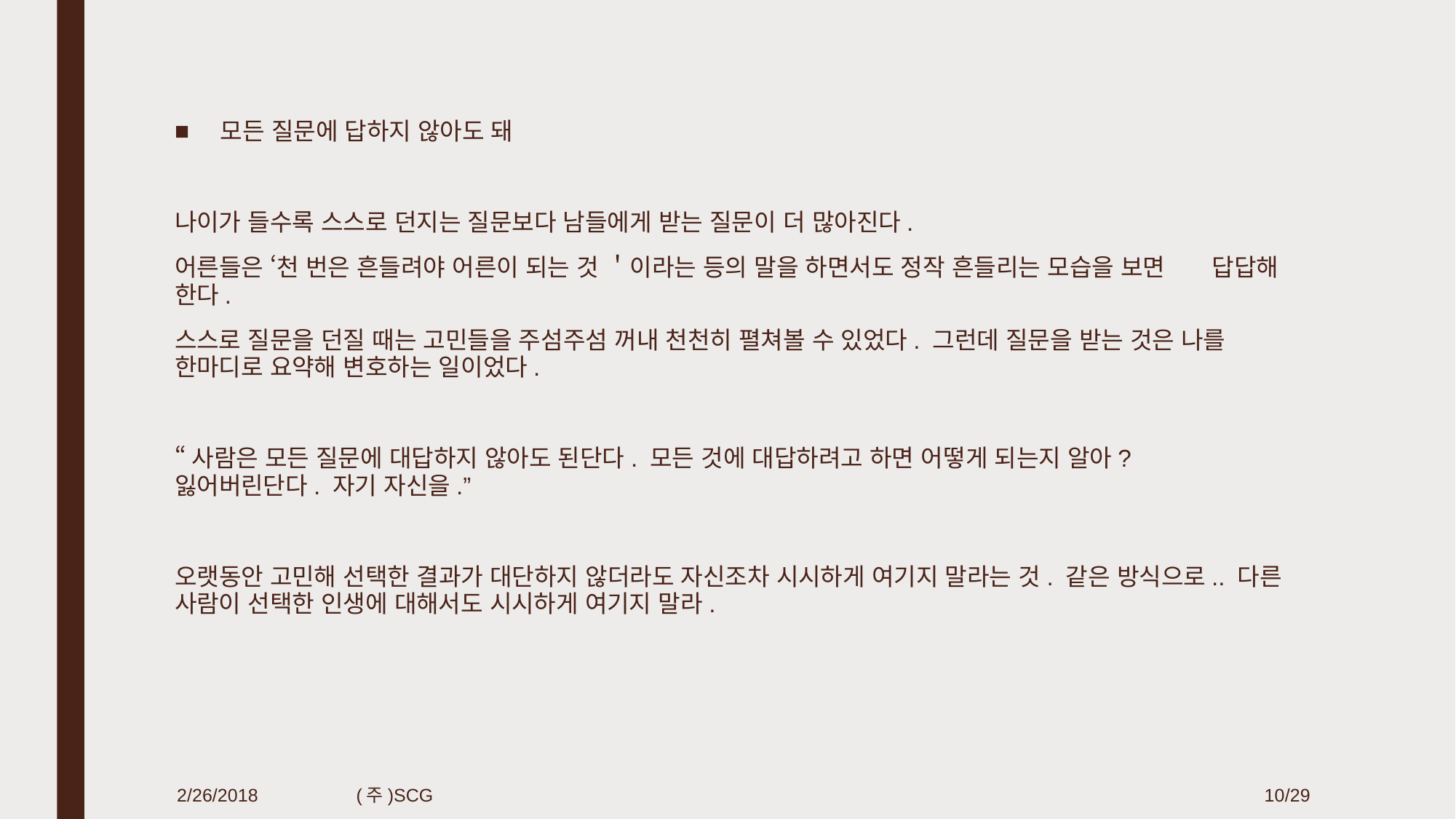

모든 질문에 답하지 않아도 돼

나이가 들수록 스스로 던지는 질문보다 남들에게 받는 질문이 더 많아진다.
어른들은 ‘천 번은 흔들려야 어른이 되는 것 ＇이라는 등의 말을 하면서도 정작 흔들리는 모습을 보면       답답해 한다.
스스로 질문을 던질 때는 고민들을 주섬주섬 꺼내 천천히 펼쳐볼 수 있었다. 그런데 질문을 받는 것은 나를 한마디로 요약해 변호하는 일이었다.

“사람은 모든 질문에 대답하지 않아도 된단다. 모든 것에 대답하려고 하면 어떻게 되는지 알아?                 잃어버린단다. 자기 자신을.”

오랫동안 고민해 선택한 결과가 대단하지 않더라도 자신조차 시시하게 여기지 말라는 것. 같은 방식으로.. 다른 사람이 선택한 인생에 대해서도 시시하게 여기지 말라.
2/26/2018
(주)SCG
10/29